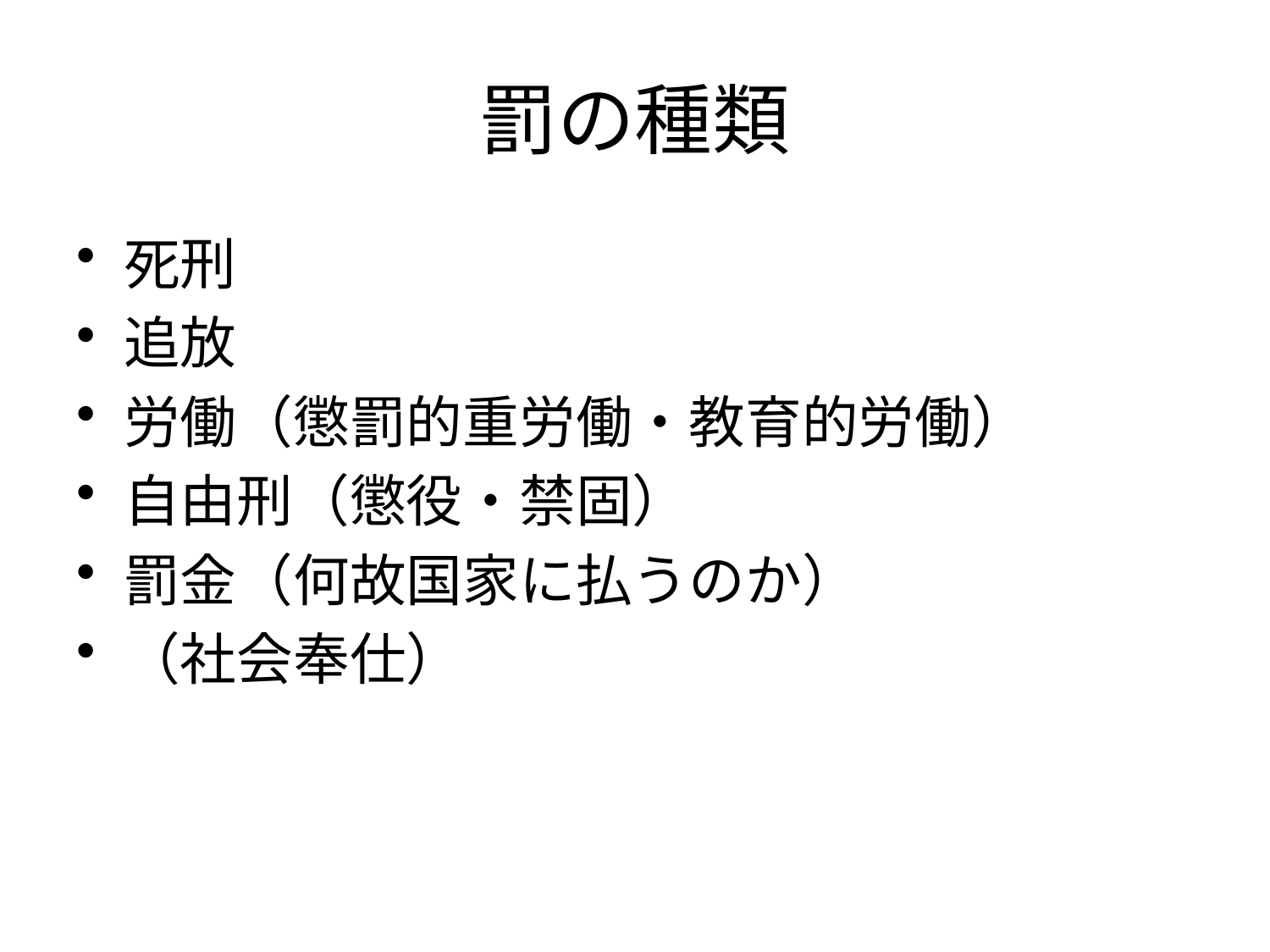

# 罰の種類
死刑
追放
労働（懲罰的重労働・教育的労働）
自由刑（懲役・禁固）
罰金（何故国家に払うのか）
（社会奉仕）